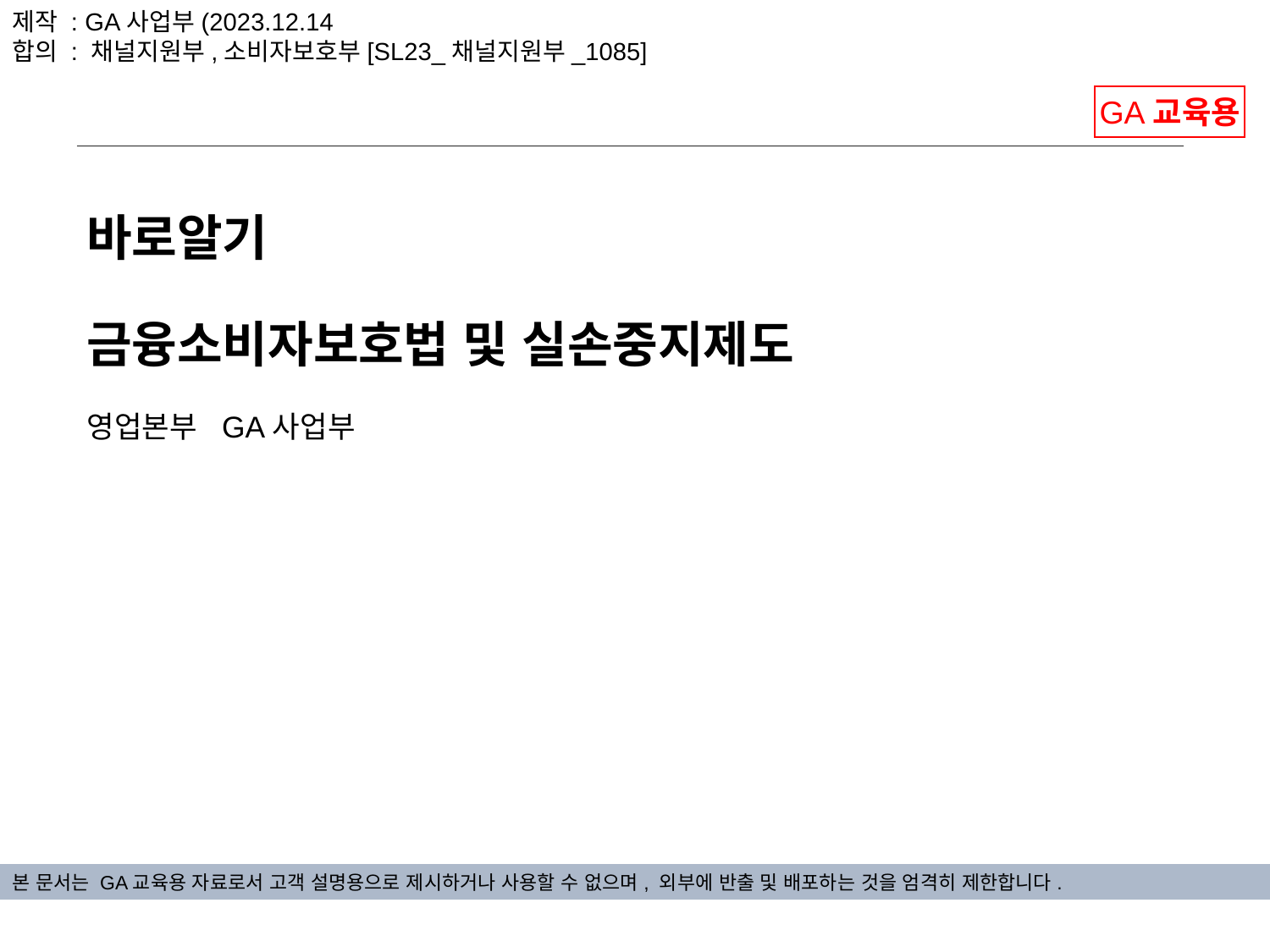

제작 : GA사업부(2023.12.14
합의 : 채널지원부,소비자보호부[SL23_채널지원부_1085]
GA교육용
바로알기
금융소비자보호법 및 실손중지제도
영업본부  GA사업부
본 문서는 GA교육용 자료로서 고객 설명용으로 제시하거나 사용할 수 없으며, 외부에 반출 및 배포하는 것을 엄격히 제한합니다.